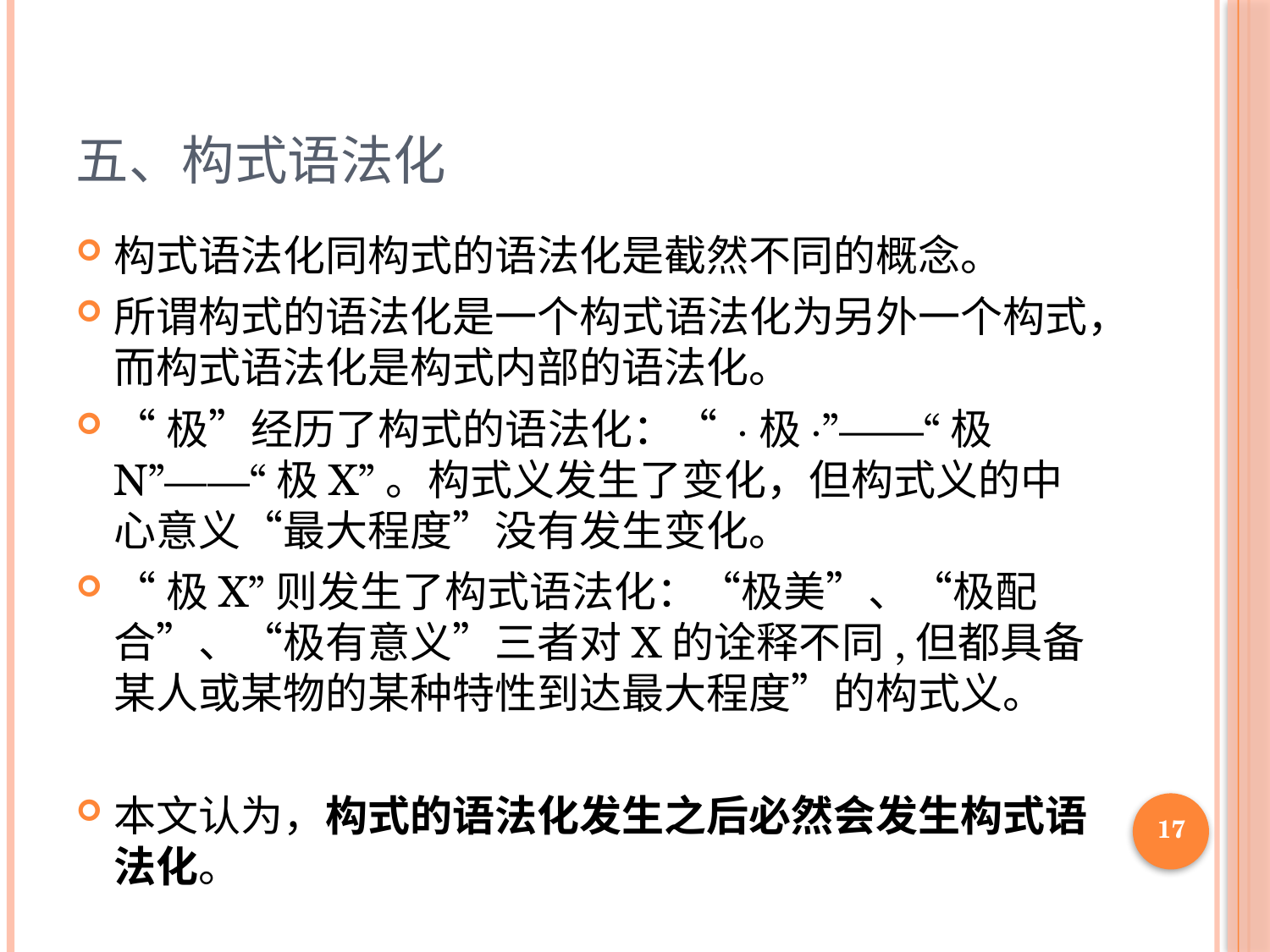

# 五、构式语法化
构式语法化同构式的语法化是截然不同的概念。
所谓构式的语法化是一个构式语法化为另外一个构式，而构式语法化是构式内部的语法化。
“极”经历了构式的语法化：“ ·极·”——“极N”——“极X”。构式义发生了变化，但构式义的中心意义“最大程度”没有发生变化。
“极X”则发生了构式语法化：“极美”、“极配合”、“极有意义”三者对X的诠释不同,但都具备某人或某物的某种特性到达最大程度”的构式义。

本文认为，构式的语法化发生之后必然会发生构式语法化。

17